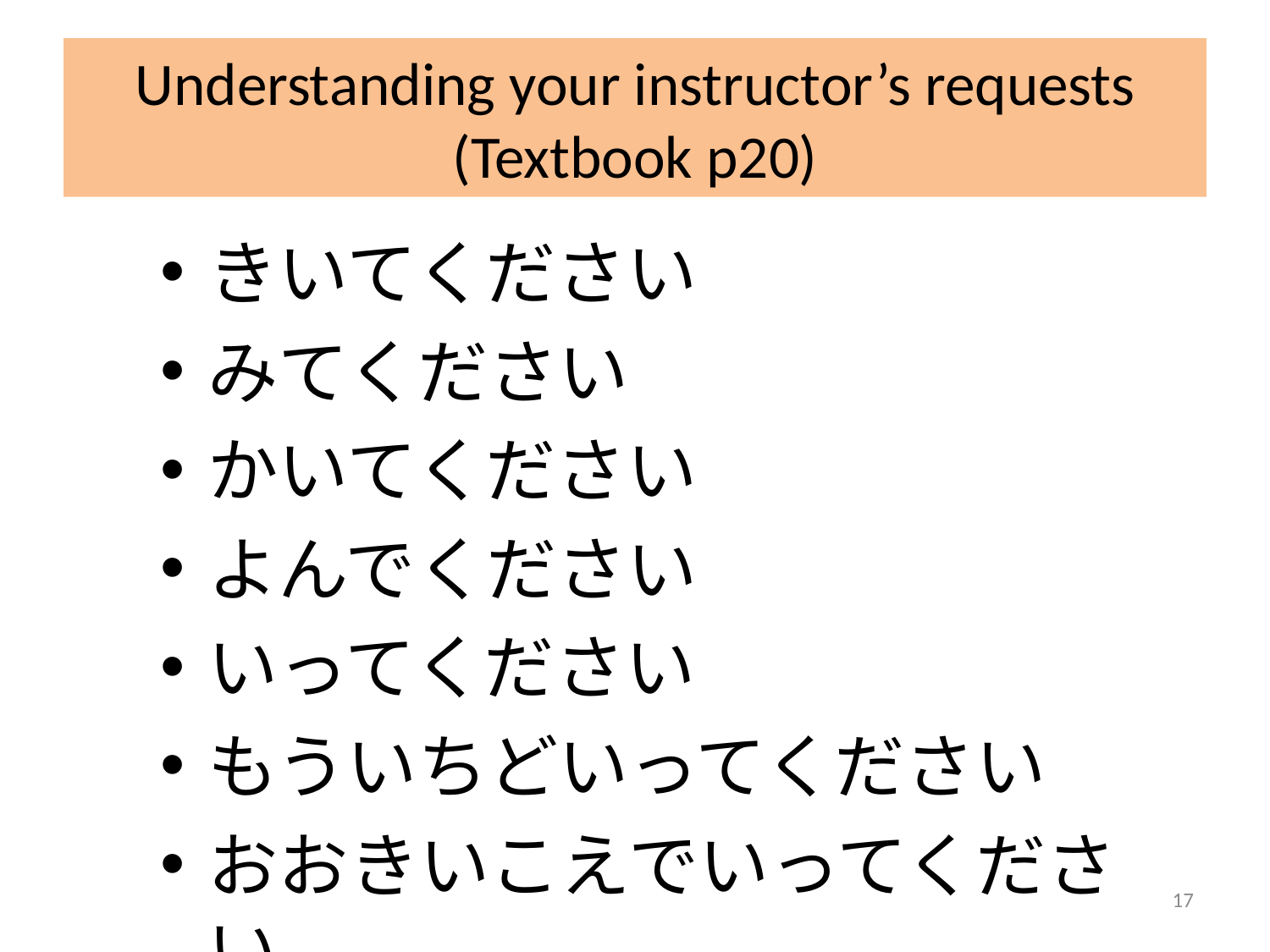

# Understanding your instructor’s requests (Textbook p20)
きいてください
みてください
かいてください
よんでください
いってください
もういちどいってください
おおきいこえでいってください
17